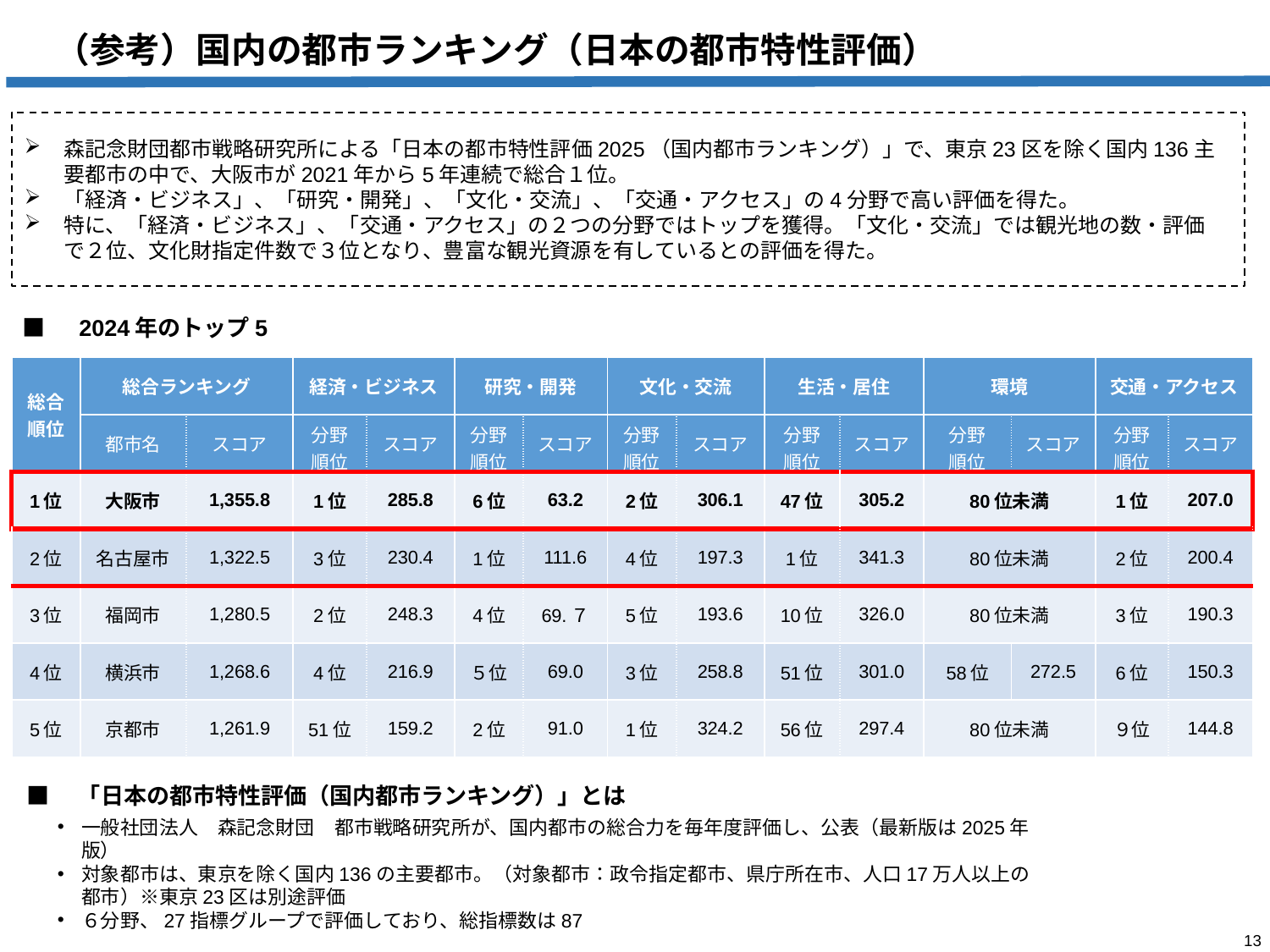

（参考）国内の都市ランキング（日本の都市特性評価）

森記念財団都市戦略研究所による「日本の都市特性評価2025（国内都市ランキング）」で、東京23区を除く国内136主要都市の中で、大阪市が2021年から5年連続で総合１位。
「経済・ビジネス」、「研究・開発」、「文化・交流」、「交通・アクセス」の4分野で高い評価を得た。
特に、「経済・ビジネス」、「交通・アクセス」の２つの分野ではトップを獲得。「文化・交流」では観光地の数・評価で２位、文化財指定件数で３位となり、豊富な観光資源を有しているとの評価を得た。

■　2024年のトップ5
| 総合 順位 | 総合ランキング |  | 経済・ビジネス |  | 研究・開発 |  | 文化・交流 |  | 生活・居住 |  | 環境 |  | 交通・アクセス |  |
| --- | --- | --- | --- | --- | --- | --- | --- | --- | --- | --- | --- | --- | --- | --- |
|  | 都市名 | スコア | 分野 順位 | スコア | 分野 順位 | スコア | 分野 順位 | スコア | 分野 順位 | スコア | 分野 順位 | スコア | 分野 順位 | スコア |
| 1位 | 大阪市 | 1,355.8 | 1位 | 285.8 | 6位 | 63.2 | 2位 | 306.1 | 47位 | 305.2 | 80位未満 |  | 1位 | 207.0 |
| 2位 | 名古屋市 | 1,322.5 | 3位 | 230.4 | 1位 | 111.6 | 4位 | 197.3 | 1位 | 341.3 | 80位未満 |  | 2位 | 200.4 |
| 3位 | 福岡市 | 1,280.5 | 2位 | 248.3 | 4位 | 69.７ | 5位 | 193.6 | 10位 | 326.0 | 80位未満 |  | 3位 | 190.3 |
| 4位 | 横浜市 | 1,268.6 | 4位 | 216.9 | ５位 | 69.0 | 3位 | 258.8 | 51位 | 301.0 | 58位 | 272.5 | 6位 | 150.3 |
| 5位 | 京都市 | 1,261.9 | 51位 | 159.2 | 2位 | 91.0 | 1位 | 324.2 | 56位 | 297.4 | 80位未満 |  | ９位 | 144.8 |
■　「日本の都市特性評価（国内都市ランキング）」とは
一般社団法人　森記念財団　都市戦略研究所が、国内都市の総合力を毎年度評価し、公表（最新版は2025年版）
対象都市は、東京を除く国内136の主要都市。（対象都市：政令指定都市、県庁所在市、人口17万人以上の都市）※東京23区は別途評価
６分野、27指標グループで評価しており、総指標数は87
13